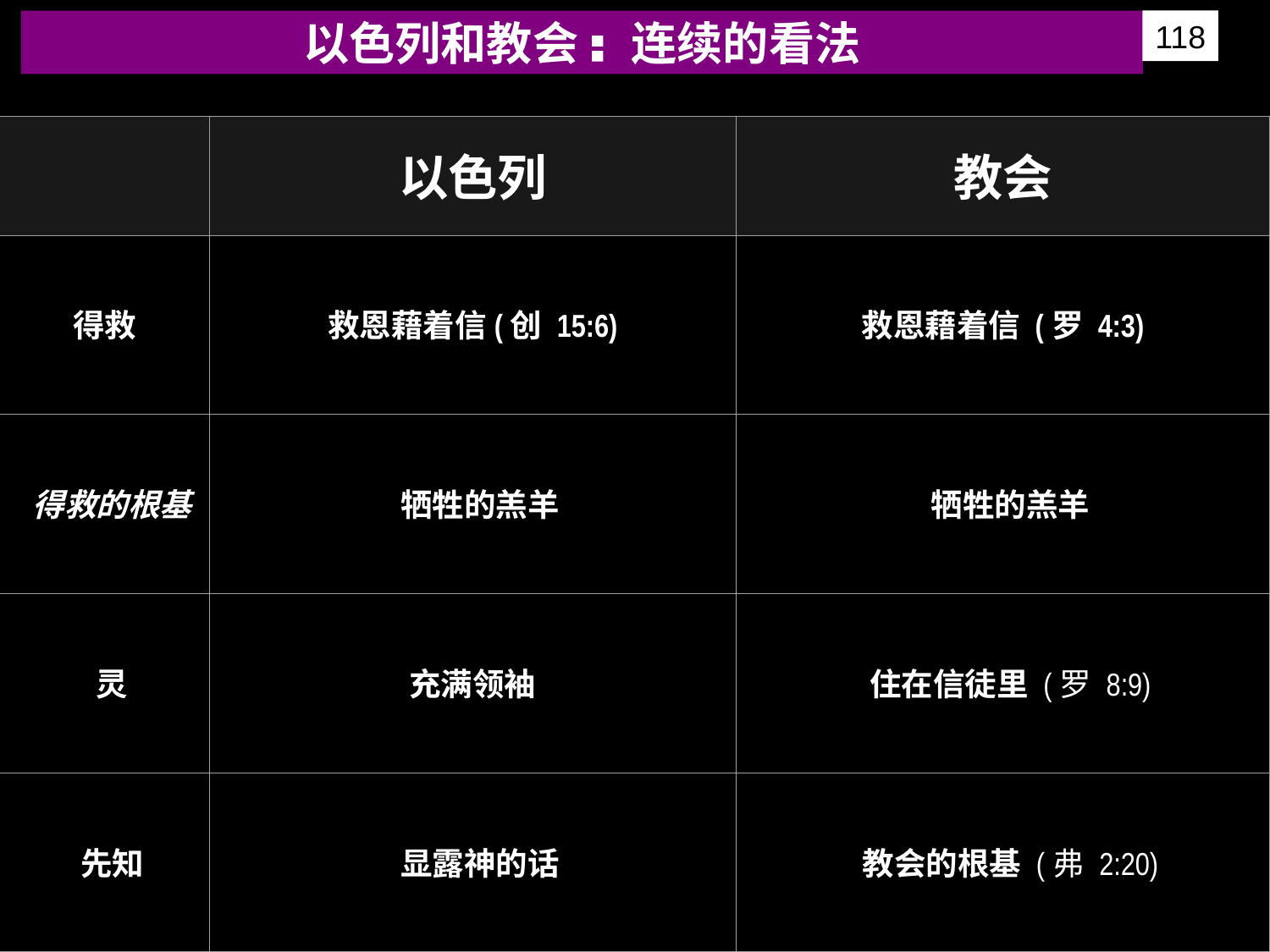

以色列和教会: 连续的看法
118

以色列

教会

得救

救恩藉着信(创 15:6)

救恩藉着信 (罗 4:3)

 得救的根基

 牺牲的羔羊

 牺牲的羔羊

 灵

充满领袖

 住在信徒里 (罗 8:9)

 先知

 显露神的话

 教会的根基 (弗 2:20)